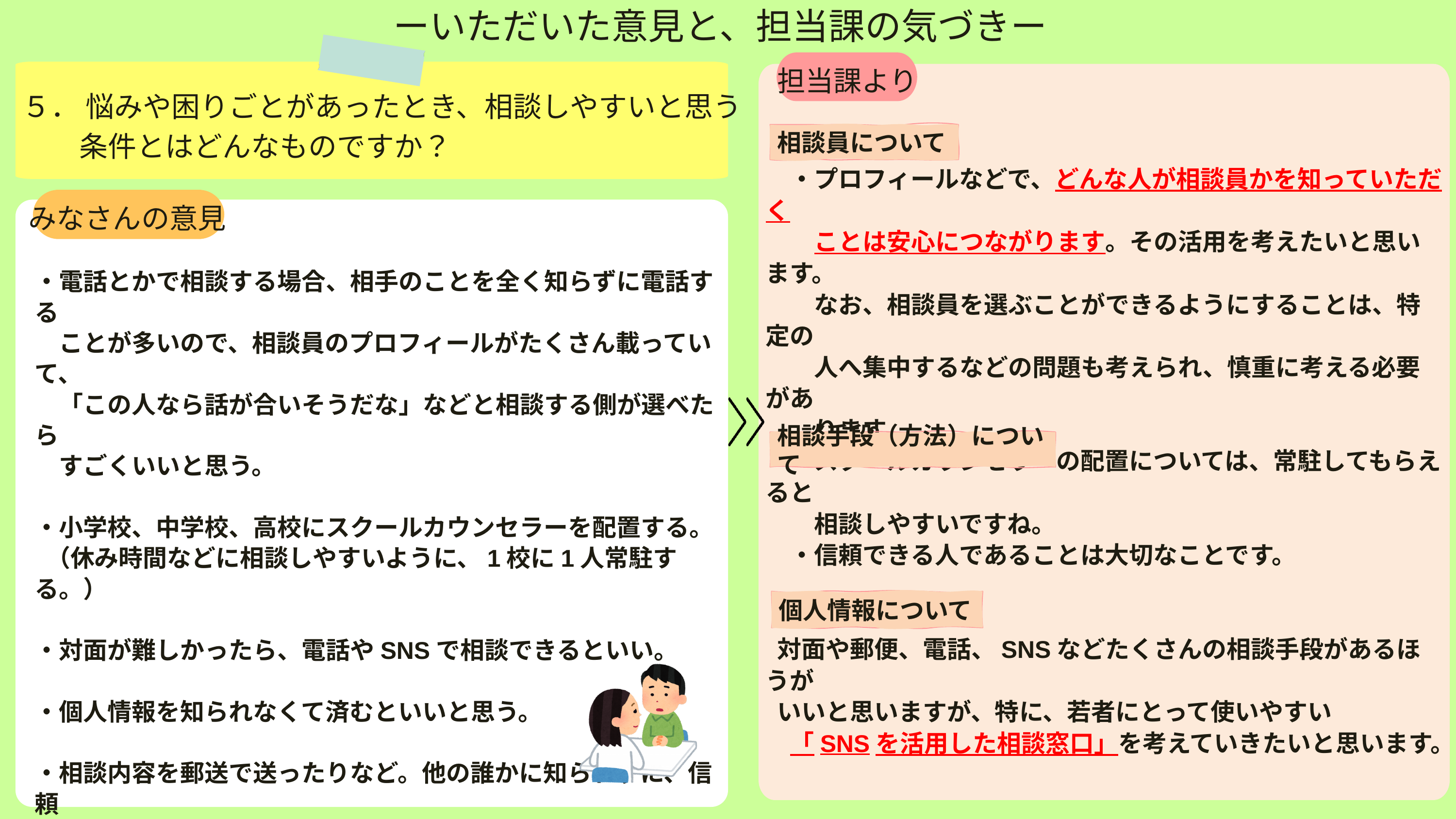

ーいただいた意見と、担当課の気づきー

担当課より

　・プロフィールなどで、どんな人が相談員かを知っていただく
　　ことは安心につながります。その活用を考えたいと思います。
　　なお、相談員を選ぶことができるようにすることは、特定の
　　人へ集中するなどの問題も考えられ、慎重に考える必要があ
　　ります。
　・スクールカウンセラーの配置については、常駐してもらえると
　　相談しやすいですね。
　・信頼できる人であることは大切なことです。

 対面や郵便、電話、SNSなどたくさんの相談手段があるほうが
 いいと思いますが、特に、若者にとって使いやすい
　「SNSを活用した相談窓口」を考えていきたいと思います。

　個人情報を知られないこと、他の誰かに知られないことは、
　相談業務を行うにあたって、とても重要なことです。
　ご意見、ありがとうございます。

５． 悩みや困りごとがあったとき、相談しやすいと思う
　　条件とはどんなものですか？
相談員について

みなさんの意見
・電話とかで相談する場合、相手のことを全く知らずに電話する
　ことが多いので、相談員のプロフィールがたくさん載っていて、
　「この人なら話が合いそうだな」などと相談する側が選べたら
　すごくいいと思う。

・小学校、中学校、高校にスクールカウンセラーを配置する。
 （休み時間などに相談しやすいように、1校に1人常駐する。）

・対面が難しかったら、電話やSNSで相談できるといい。

・個人情報を知られなくて済むといいと思う。

・相談内容を郵送で送ったりなど。他の誰かに知られずに、信頼
　できる人に話すことができるといい。

相談手段（方法）について

個人情報について